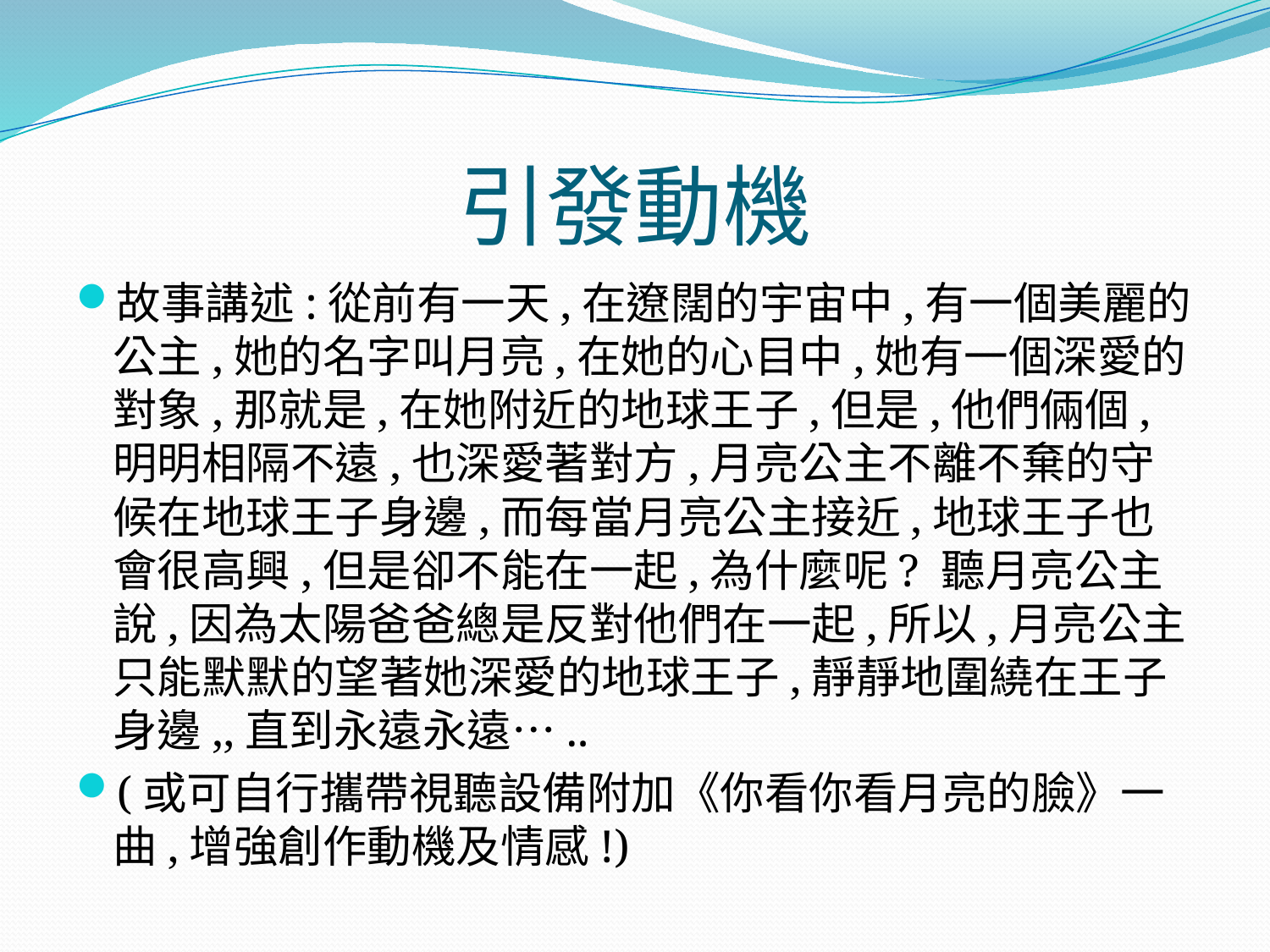

# 引發動機
故事講述:從前有一天,在遼闊的宇宙中,有一個美麗的公主,她的名字叫月亮,在她的心目中,她有一個深愛的對象,那就是,在她附近的地球王子,但是,他們倆個,明明相隔不遠,也深愛著對方,月亮公主不離不棄的守候在地球王子身邊,而每當月亮公主接近,地球王子也會很高興,但是卻不能在一起,為什麼呢? 聽月亮公主說,因為太陽爸爸總是反對他們在一起,所以,月亮公主只能默默的望著她深愛的地球王子,靜靜地圍繞在王子身邊,,直到永遠永遠…..
(或可自行攜帶視聽設備附加《你看你看月亮的臉》一曲,增強創作動機及情感!)